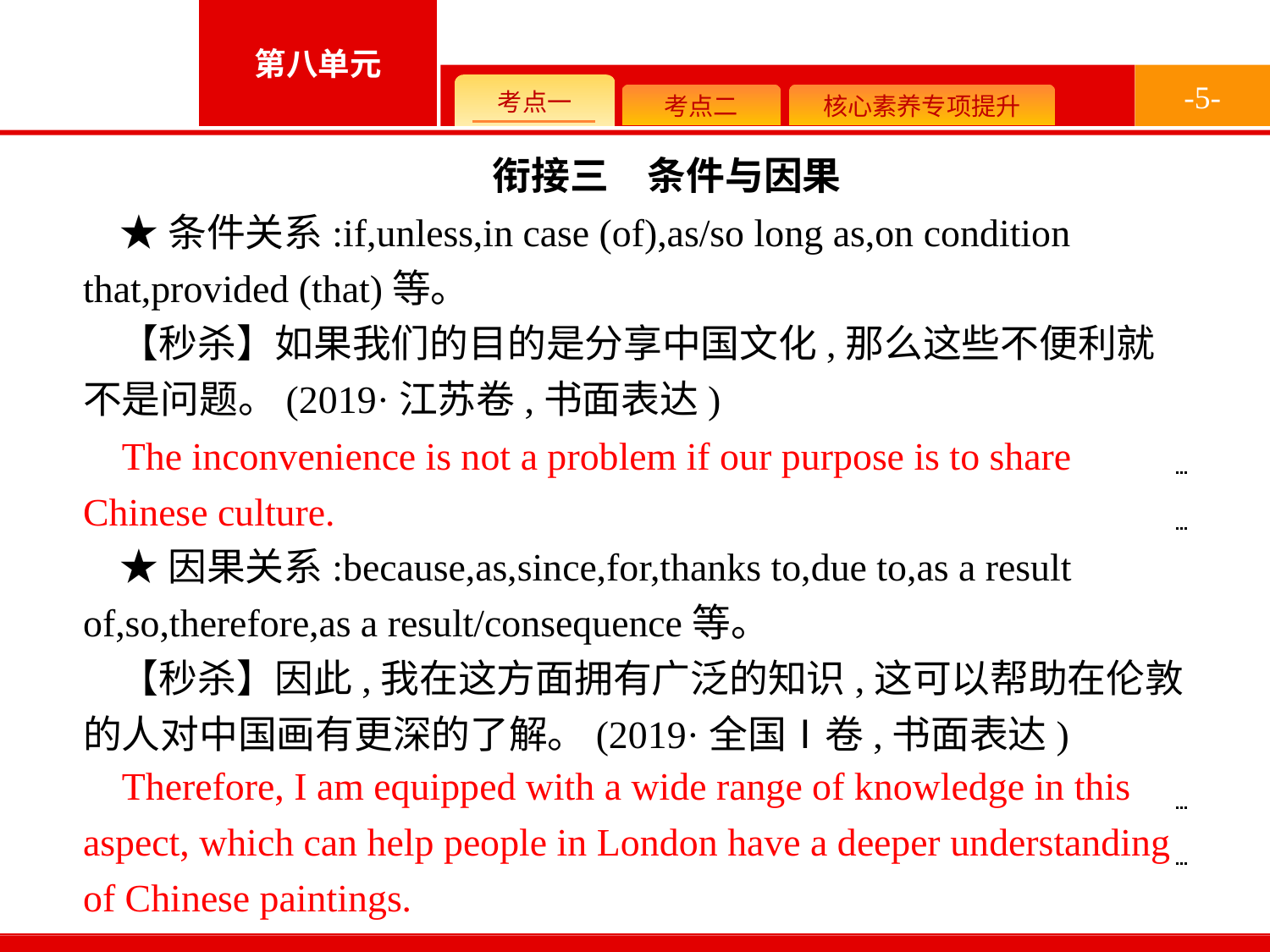

-5-
衔接三　条件与因果
★条件关系:if,unless,in case (of),as/so long as,on condition that,provided (that)等。
【秒杀】如果我们的目的是分享中国文化,那么这些不便利就不是问题。(2019·江苏卷,书面表达)

★因果关系:because,as,since,for,thanks to,due to,as a result of,so,therefore,as a result/consequence等。
【秒杀】因此,我在这方面拥有广泛的知识,这可以帮助在伦敦的人对中国画有更深的了解。(2019·全国Ⅰ卷,书面表达)

The inconvenience is not a problem if our purpose is to share Chinese culture.
Therefore, I am equipped with a wide range of knowledge in this aspect, which can help people in London have a deeper understanding of Chinese paintings.